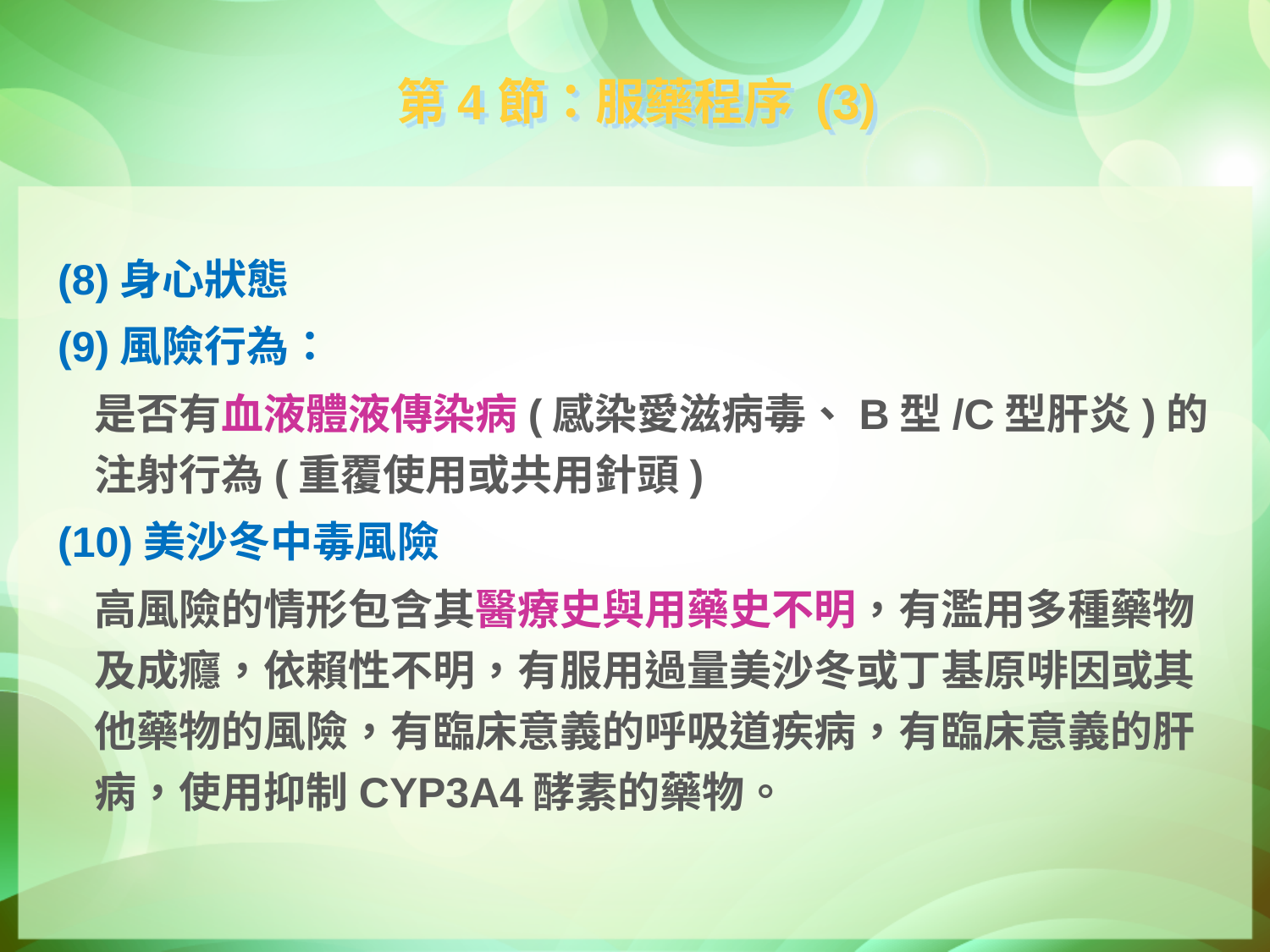

第4節：服藥程序 (3)
(8)身心狀態
(9)風險行為：
	是否有血液體液傳染病(感染愛滋病毒、B型/C型肝炎)的注射行為(重覆使用或共用針頭)
(10)美沙冬中毒風險
	高風險的情形包含其醫療史與用藥史不明，有濫用多種藥物及成癮，依賴性不明，有服用過量美沙冬或丁基原啡因或其他藥物的風險，有臨床意義的呼吸道疾病，有臨床意義的肝病，使用抑制CYP3A4酵素的藥物。